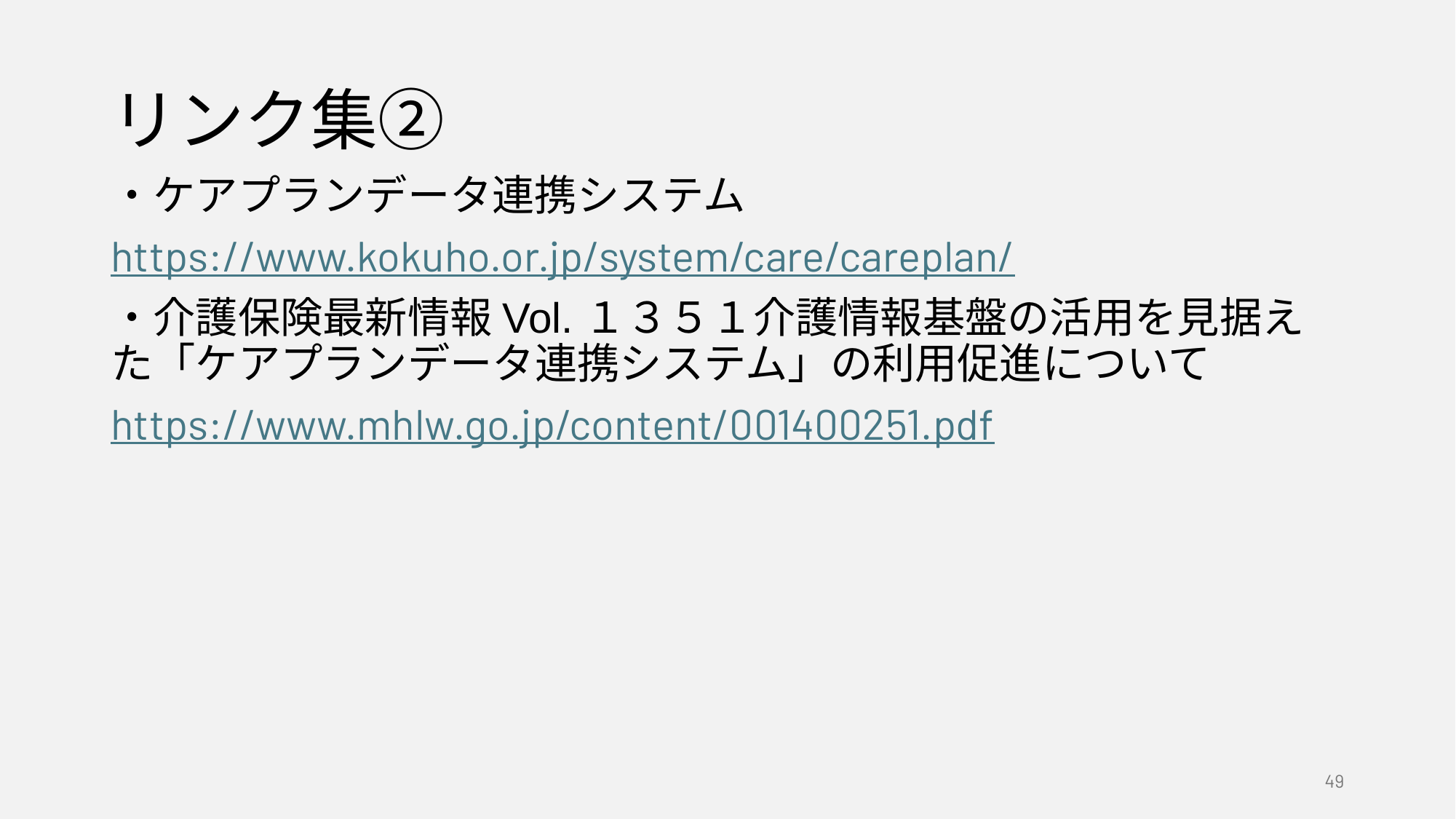

# リンク集②
・ケアプランデータ連携システム
https://www.kokuho.or.jp/system/care/careplan/
・介護保険最新情報Vol.１３５１介護情報基盤の活用を見据えた「ケアプランデータ連携システム」の利用促進について
https://www.mhlw.go.jp/content/001400251.pdf

49